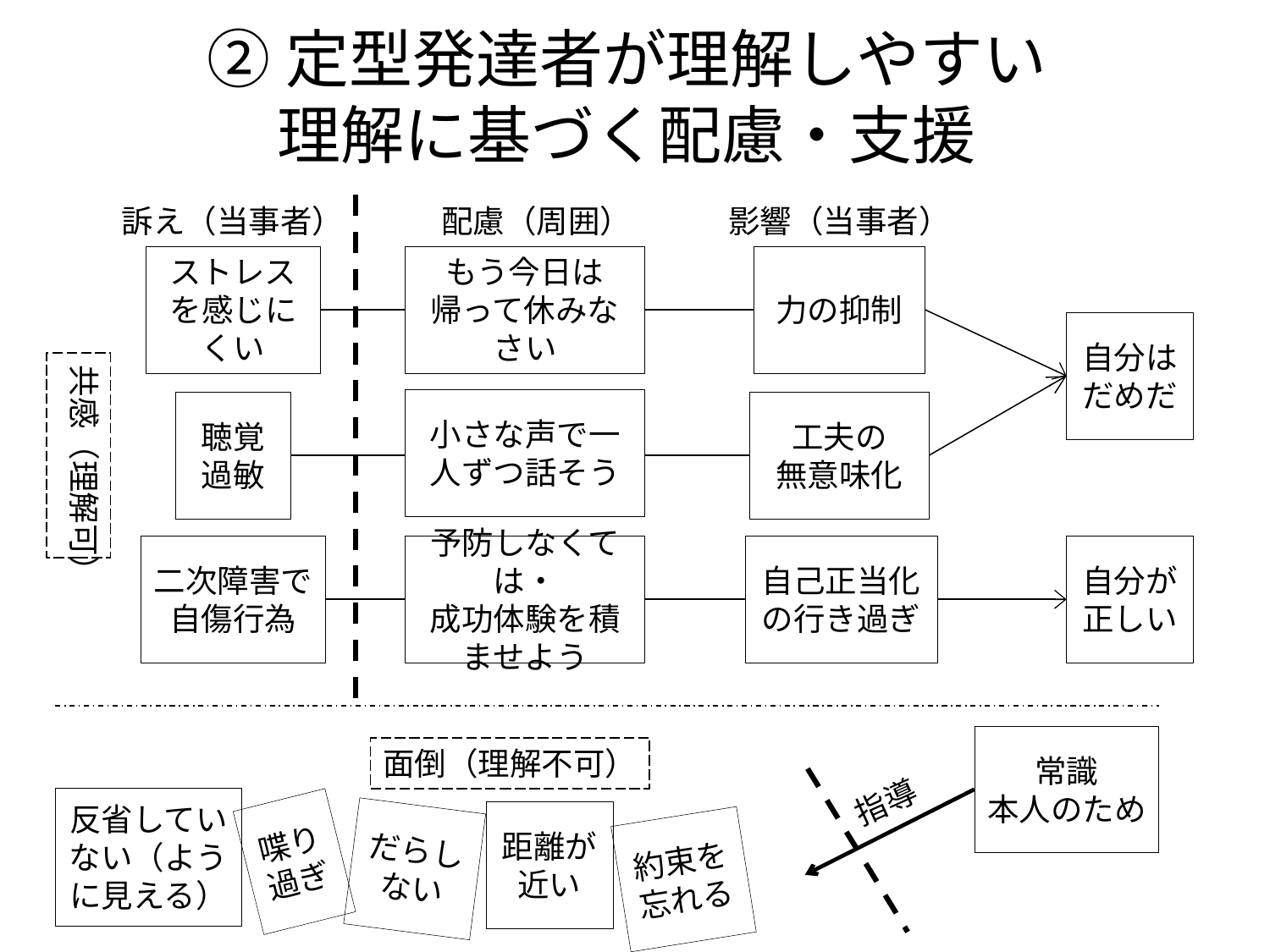

# ②定型発達者が理解しやすい 理解に基づく配慮・支援
訴え（当事者）
配慮（周囲）
影響（当事者）
ストレスを感じにくい
もう今日は帰って休みなさい
力の抑制
自分は
だめだ
共感（理解可）
小さな声で一人ずつ話そう
聴覚過敏
工夫の
無意味化
二次障害で自傷行為
予防しなくては・
成功体験を積ませよう
自分が
正しい
自己正当化の行き過ぎ
常識
本人のため
面倒（理解不可）
指導
反省していない（ように見える）
喋り過ぎ
距離が近い
だらしない
約束を忘れる